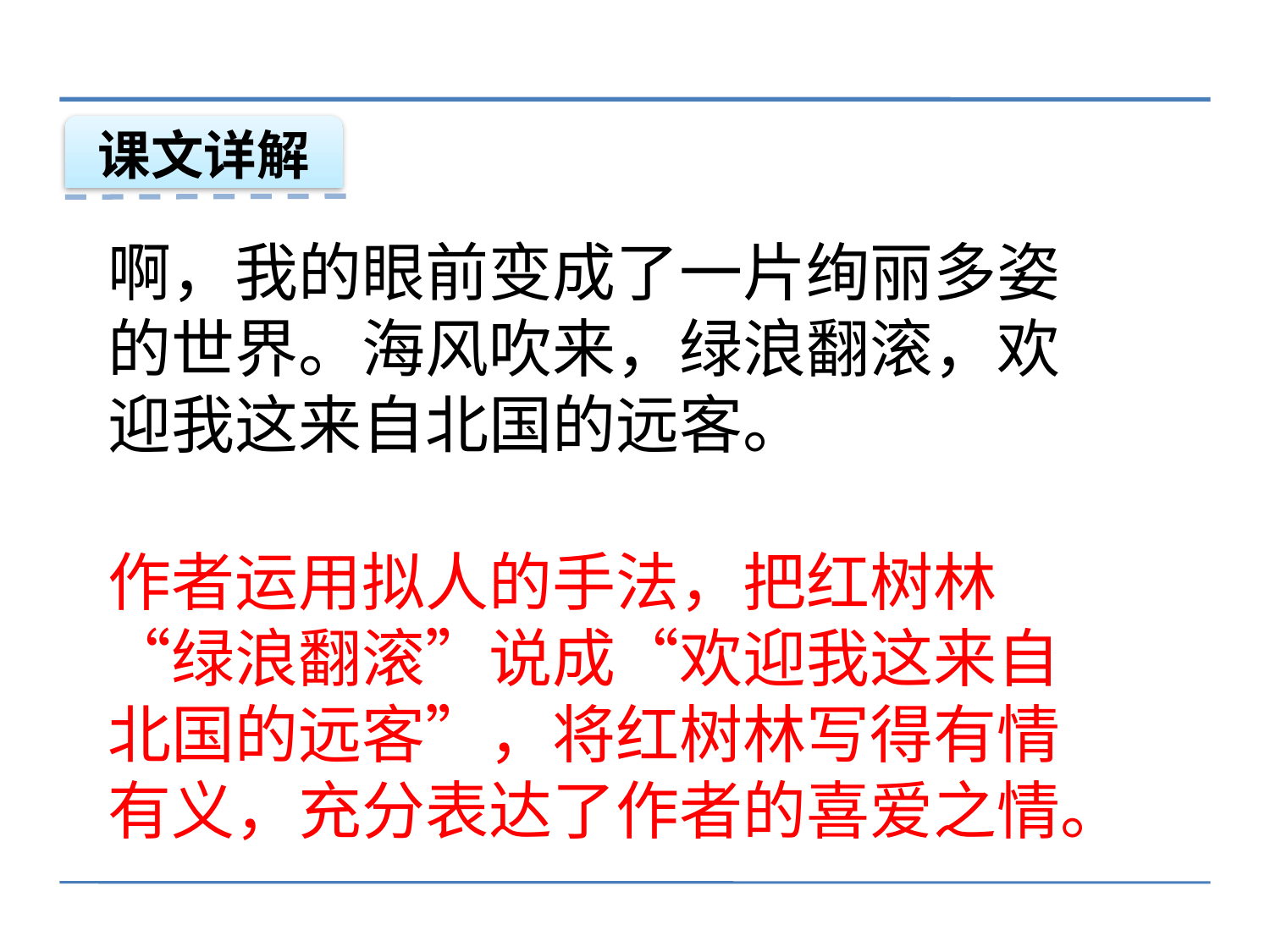

课文详解
啊，我的眼前变成了一片绚丽多姿的世界。海风吹来，绿浪翻滚，欢迎我这来自北国的远客。
作者运用拟人的手法，把红树林“绿浪翻滚”说成“欢迎我这来自北国的远客”，将红树林写得有情有义，充分表达了作者的喜爱之情。